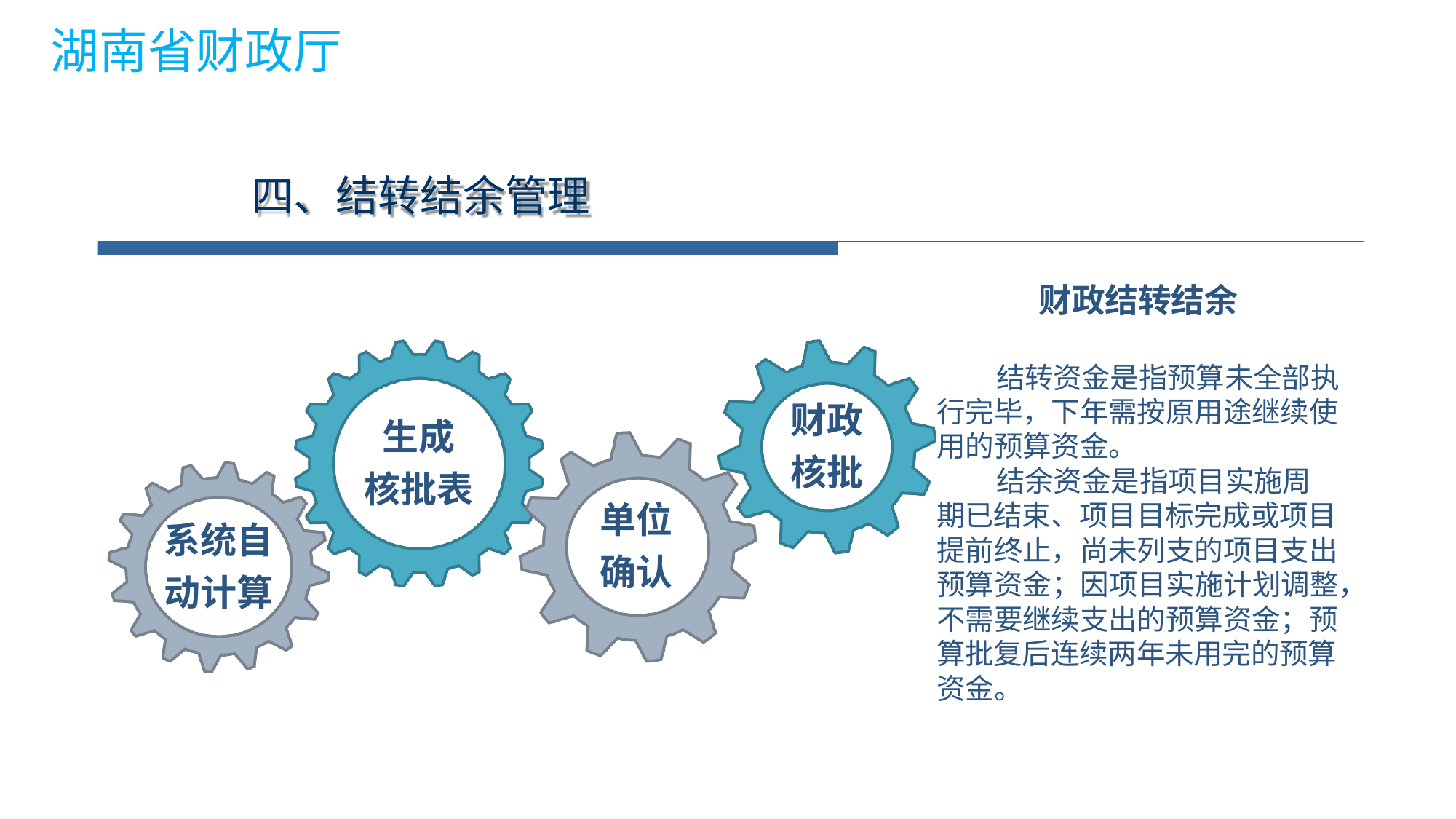

湖南省财政厅

# 四、结转结余管理
财政结转结余

结转资金是指预算未全部执行完毕，下年需按原用途继续使用的预算资金。
结余资金是指项目实施周期已结束、项目目标完成或项目提前终止，尚未列支的项目支出预算资金；因项目实施计划调整，不需要继续支出的预算资金；预算批复后连续两年未用完的预算资金。
财政 核批
生成 核批表
单位 确认
系统自 动计算

44